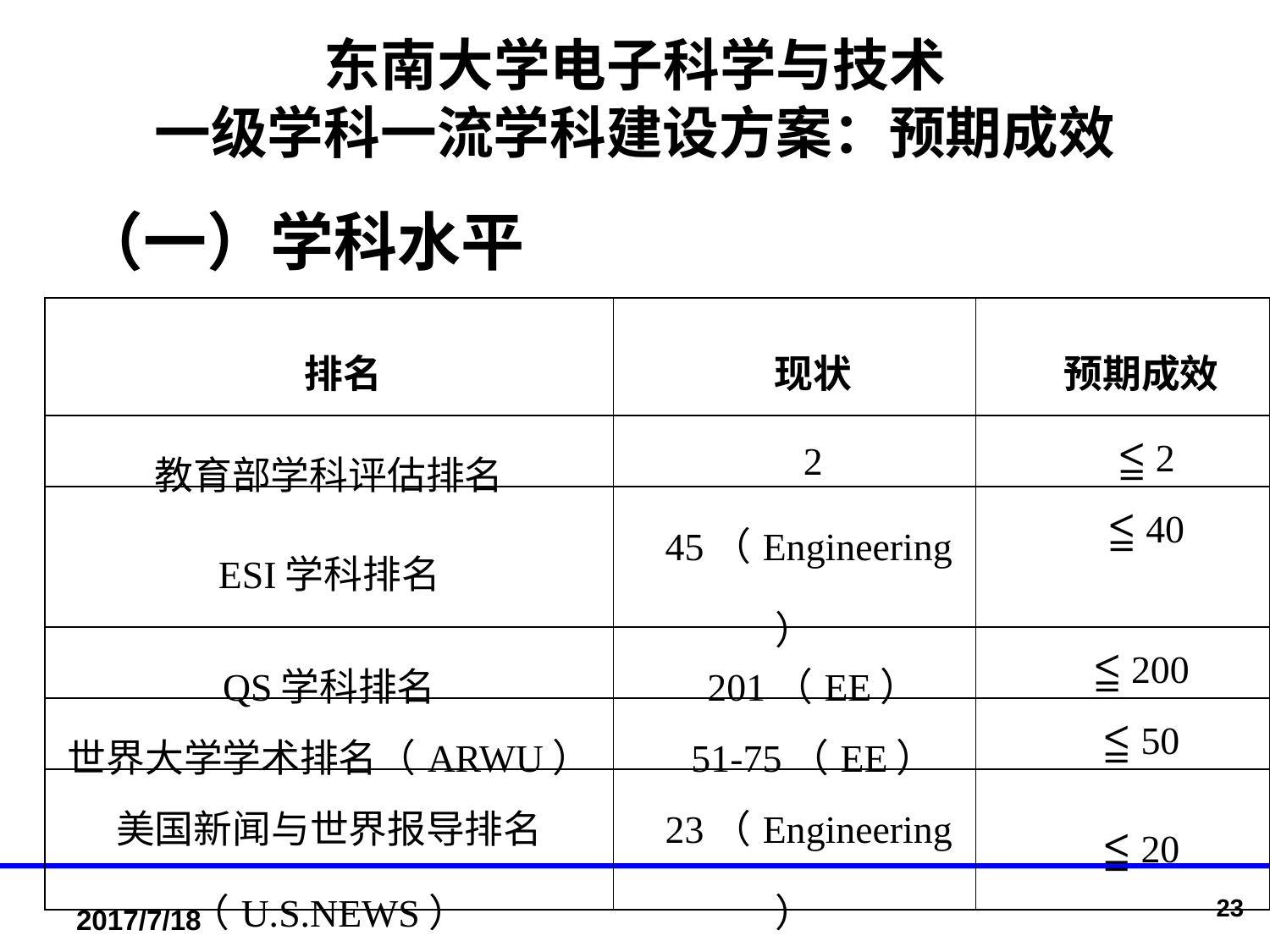

# 东南大学电子科学与技术 一级学科一流学科建设方案：预期成效
（一）学科水平
| 排名 | 现状 | 预期成效 |
| --- | --- | --- |
| 教育部学科评估排名 | 2 | ≦ 2 |
| ESI学科排名 | 45（Engineering） | ≦ 40 |
| QS学科排名 | 201（EE） | ≦ 200 |
| 世界大学学术排名（ARWU） | 51-75（EE） | ≦ 50 |
| 美国新闻与世界报导排名（U.S.NEWS） | 23（Engineering） | ≦ 20 |
23
2017/7/18